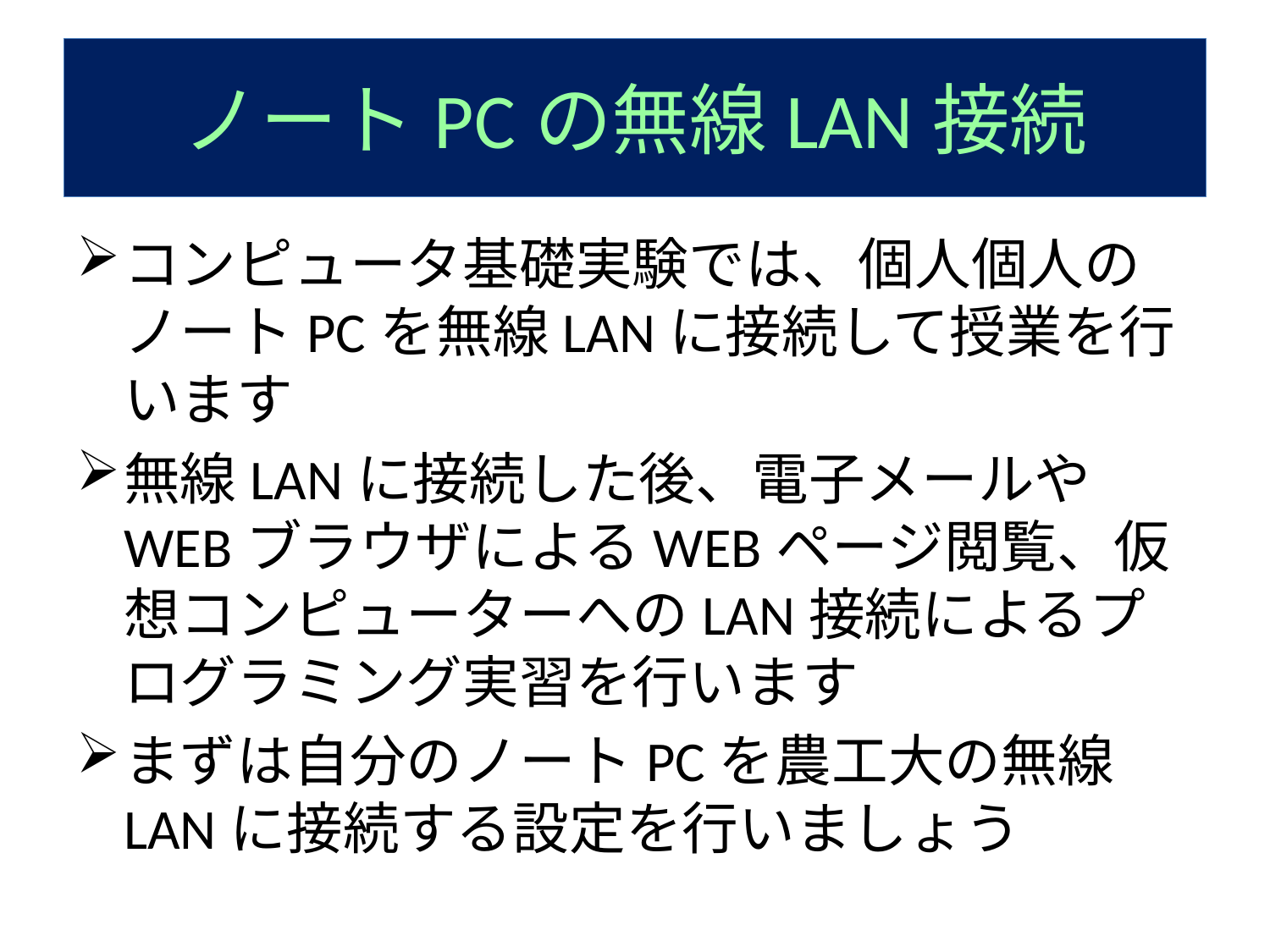

# ノートPCの無線LAN接続
コンピュータ基礎実験では、個人個人のノートPCを無線LANに接続して授業を行います
無線LANに接続した後、電子メールやWEBブラウザによるWEBページ閲覧、仮想コンピューターへのLAN接続によるプログラミング実習を行います
まずは自分のノートPCを農工大の無線LANに接続する設定を行いましょう